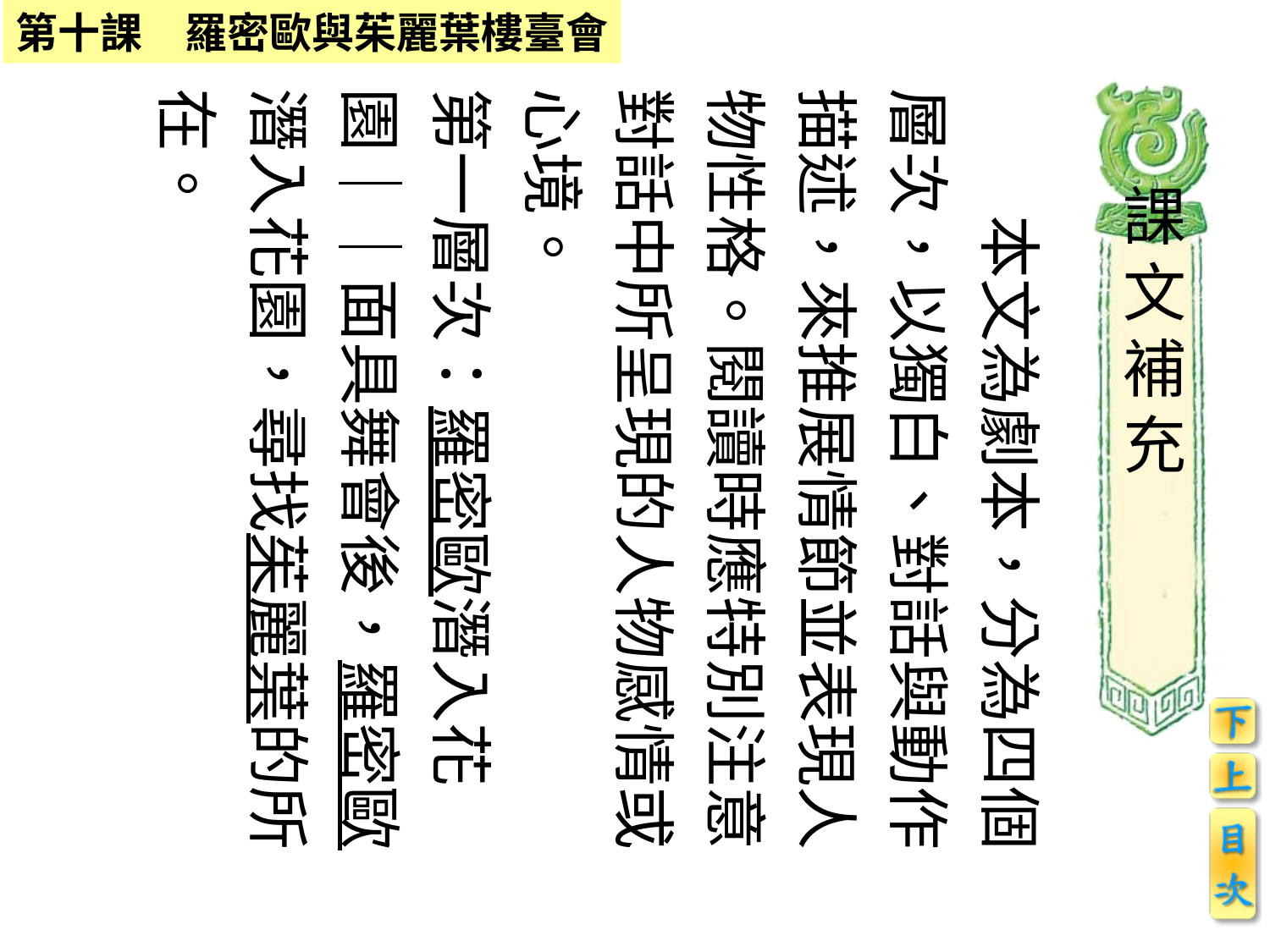

本文為劇本，分為四個層次，以獨白、對話與動作描述，來推展情節並表現人物性格。閱讀時應特別注意對話中所呈現的人物感情或心境。
第一層次：羅密歐潛入花園｜｜面具舞會後，羅密歐潛入花園，尋找茱麗葉的所在。
課文補充